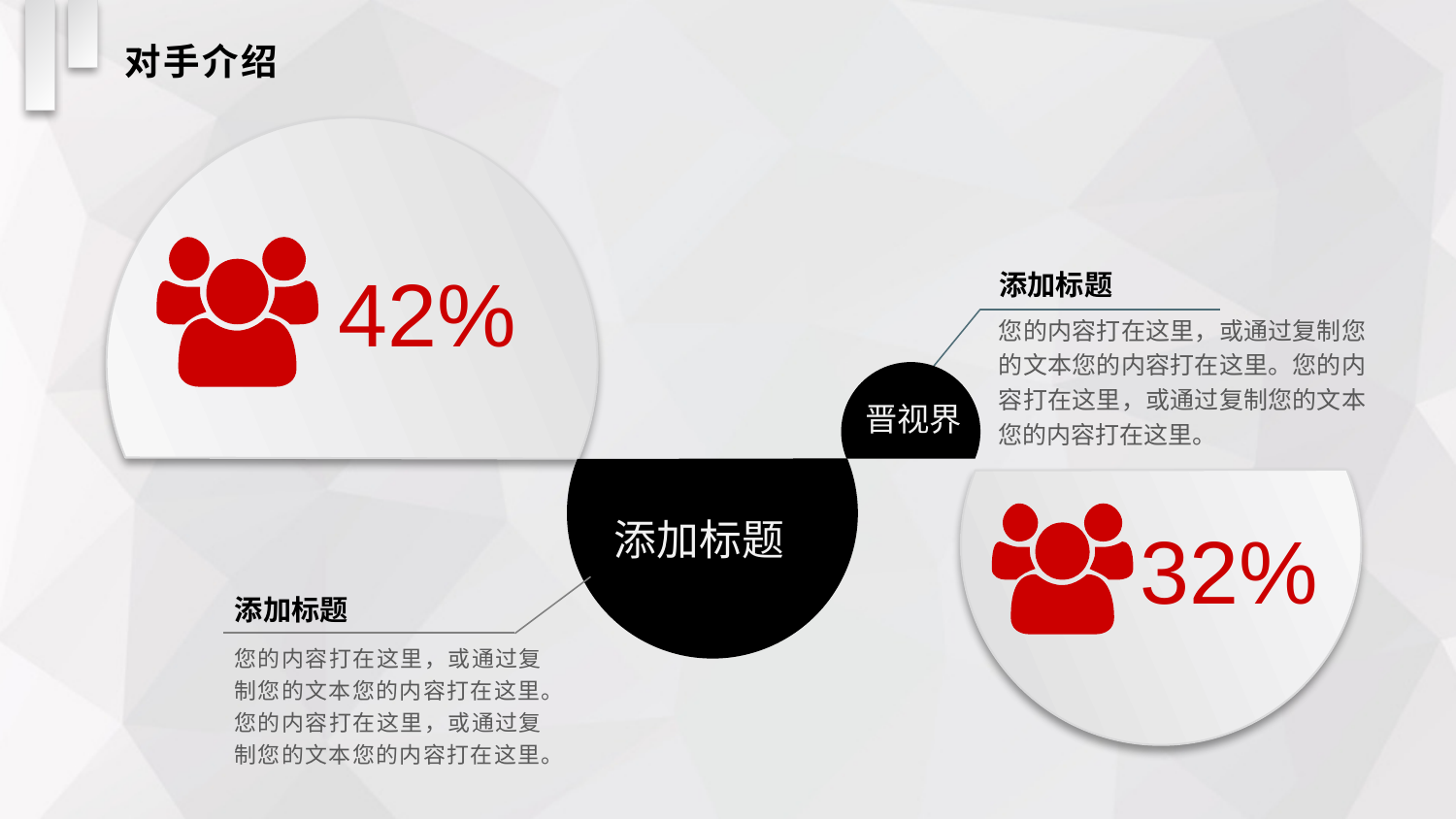

对手介绍

42%
添加标题
您的内容打在这里，或通过复制您的文本您的内容打在这里。您的内容打在这里，或通过复制您的文本您的内容打在这里。

32%

晋视界

添加标题
添加标题
您的内容打在这里，或通过复制您的文本您的内容打在这里。
您的内容打在这里，或通过复制您的文本您的内容打在这里。